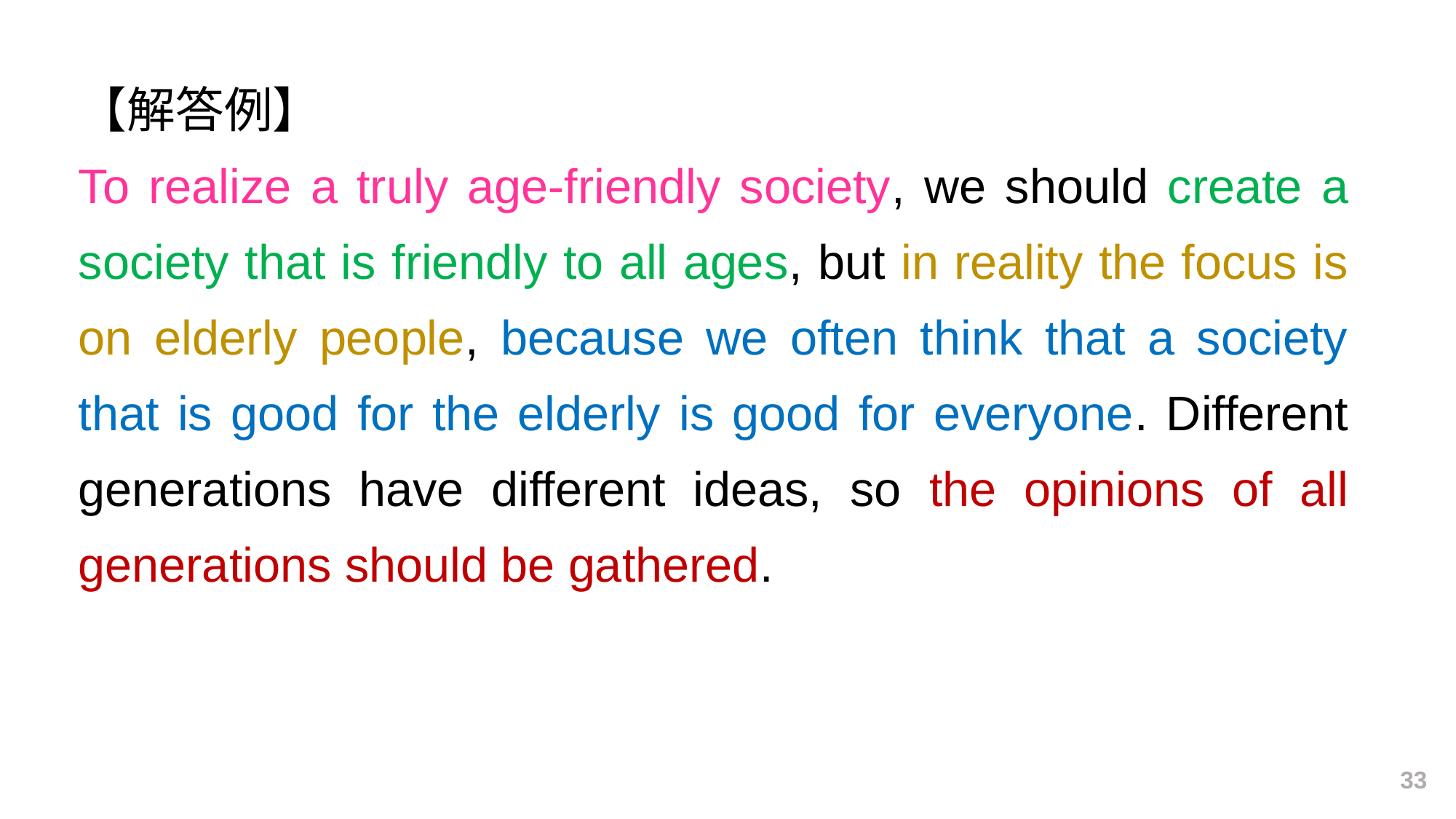

【解答例】
To realize a truly age-friendly society, we should create a society that is friendly to all ages, but in reality the focus is on elderly people, because we often think that a society that is good for the elderly is good for everyone. Different generations have different ideas, so the opinions of all generations should be gathered.